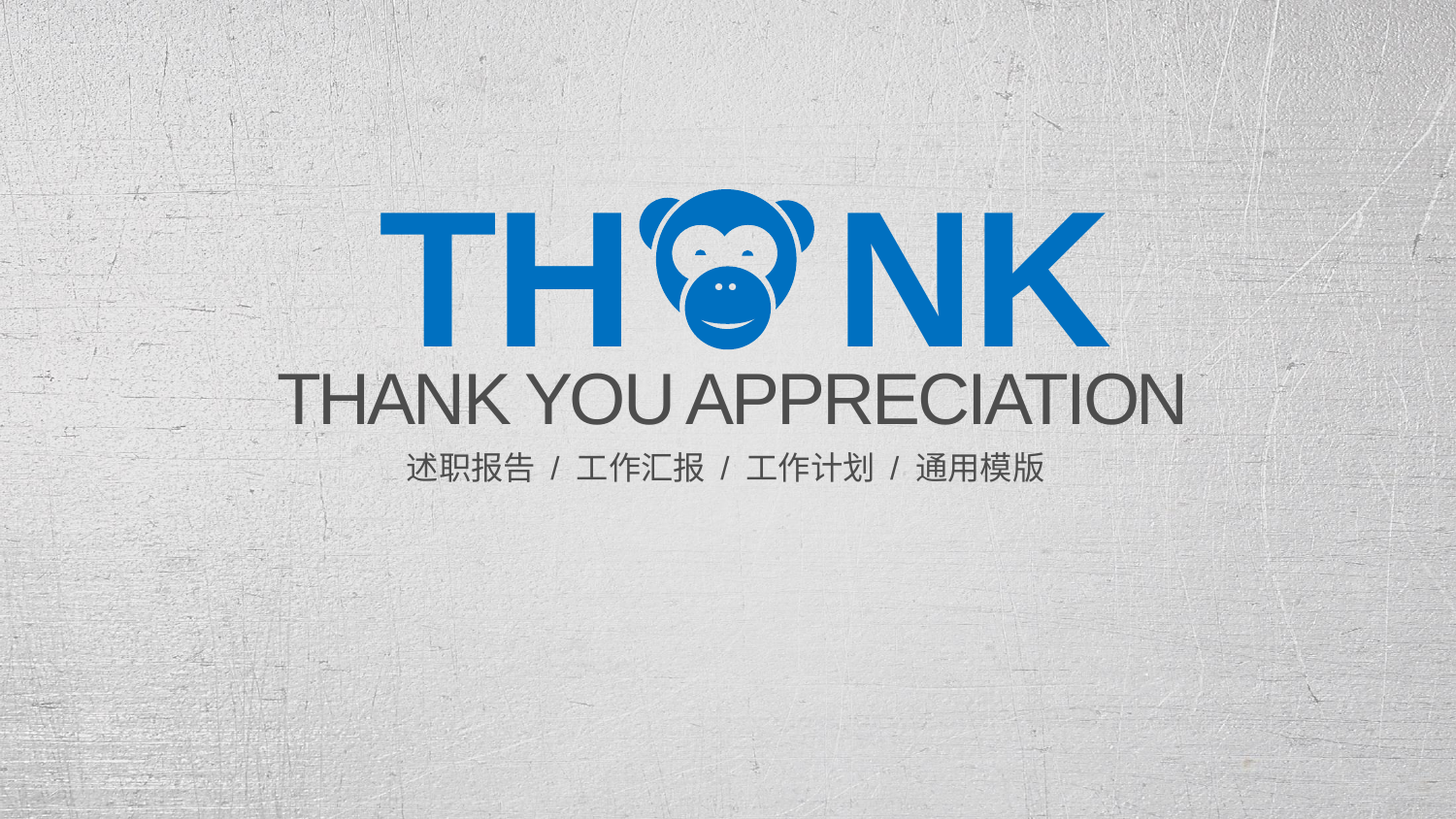

TH    NK

THANK YOU APPRECIATION
述职报告 / 工作汇报 / 工作计划 / 通用模版